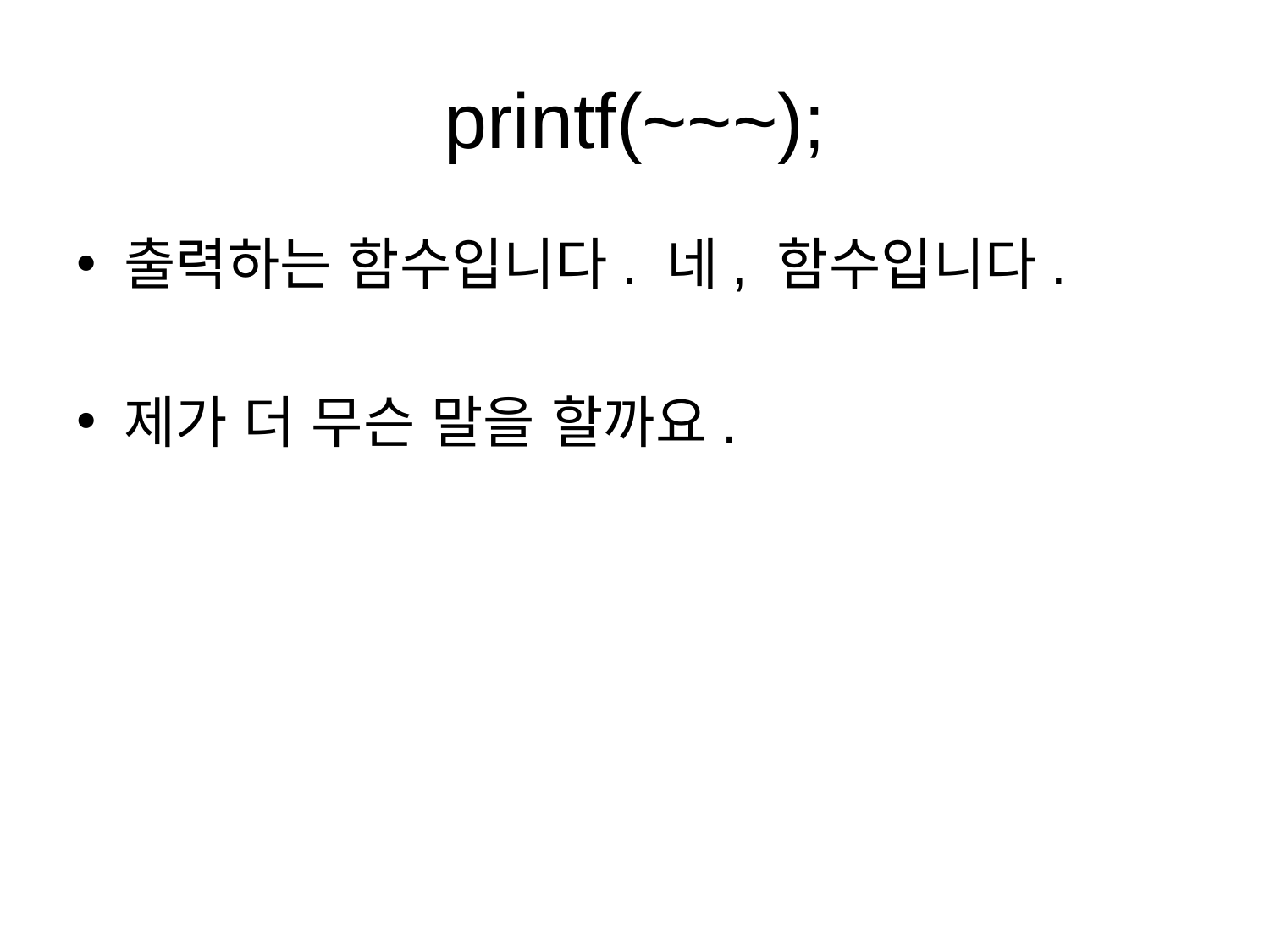

# printf(~~~);
출력하는 함수입니다. 네, 함수입니다.

제가 더 무슨 말을 할까요.